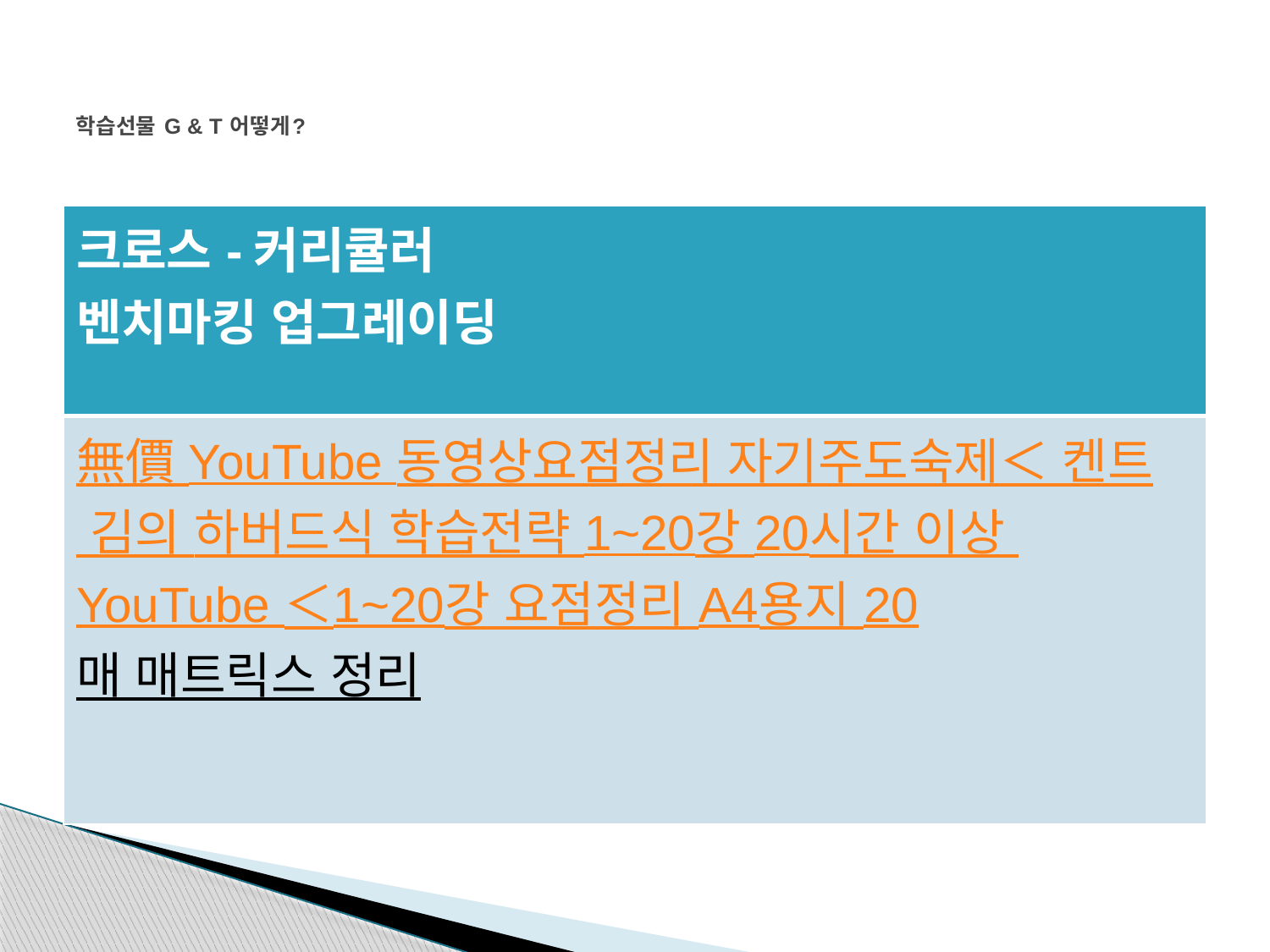

# 학습선물 G & T 어떻게?
| 크로스-커리큘러 벤치마킹 업그레이딩 |
| --- |
| 無價 YouTube 동영상요점정리 자기주도숙제＜ 켄트 김의 하버드식 학습전략 1~20강 20시간 이상 YouTube ＜1~20강 요점정리 A4용지 20매 매트릭스 정리 |